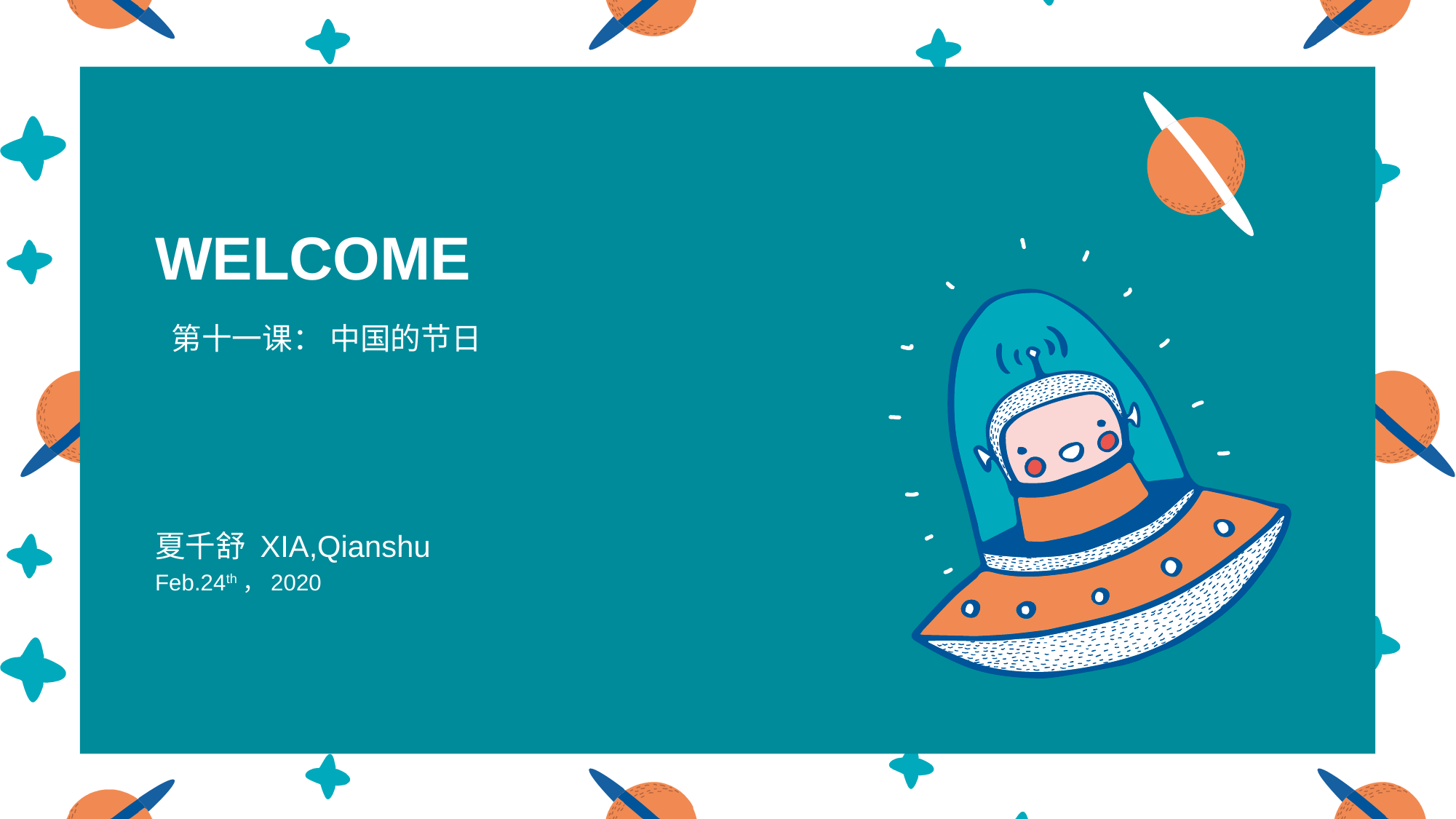

# WELCOME
第十一课： 中国的节日
夏千舒 XIA,Qianshu
Feb.24th，2020